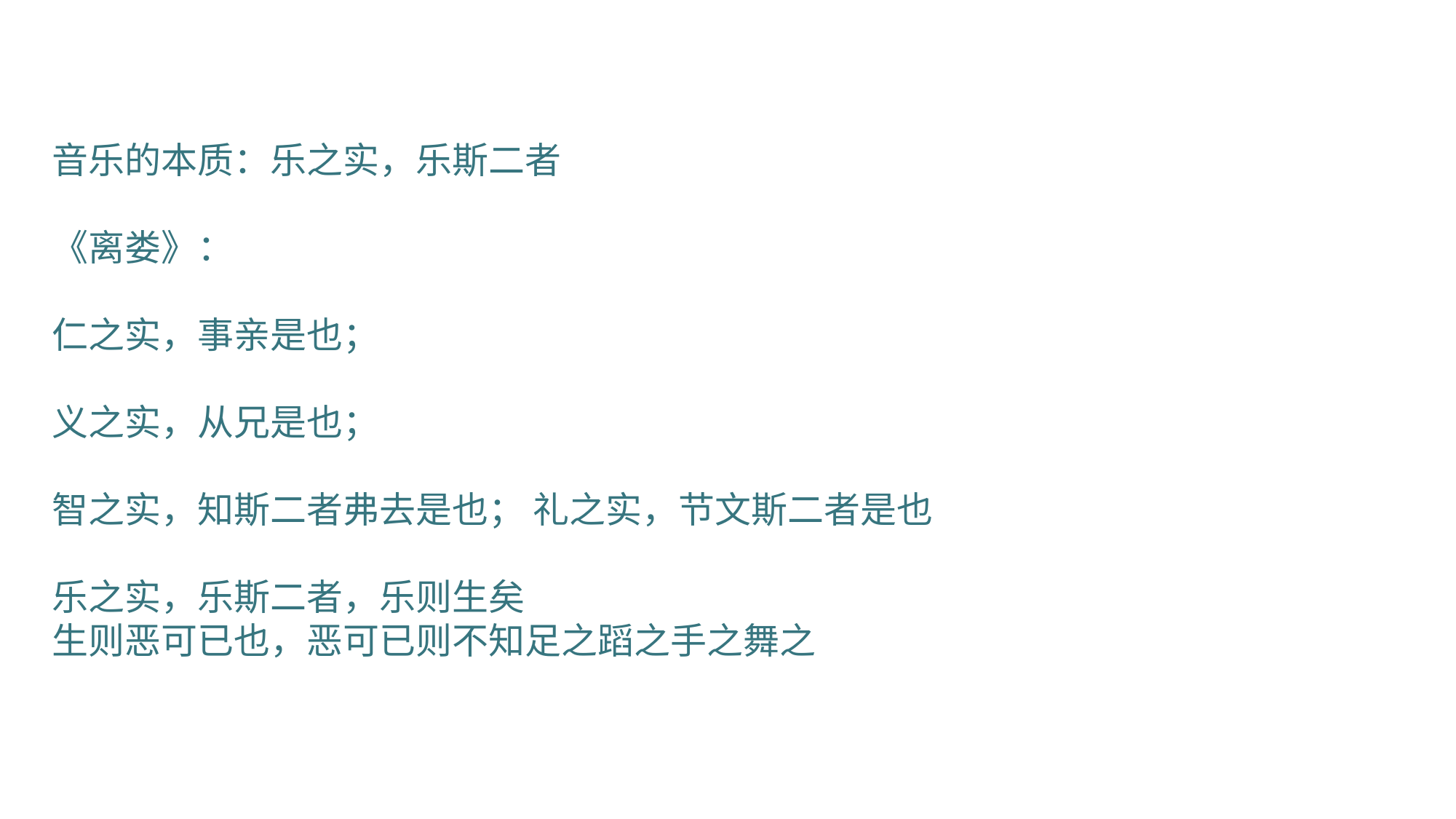

音乐的本质：乐之实，乐斯二者

《离娄》：

仁之实，事亲是也；

义之实，从兄是也；

智之实，知斯二者弗去是也； 礼之实，节文斯二者是也

乐之实，乐斯二者，乐则生矣
生则恶可已也，恶可已则不知足之蹈之手之舞之